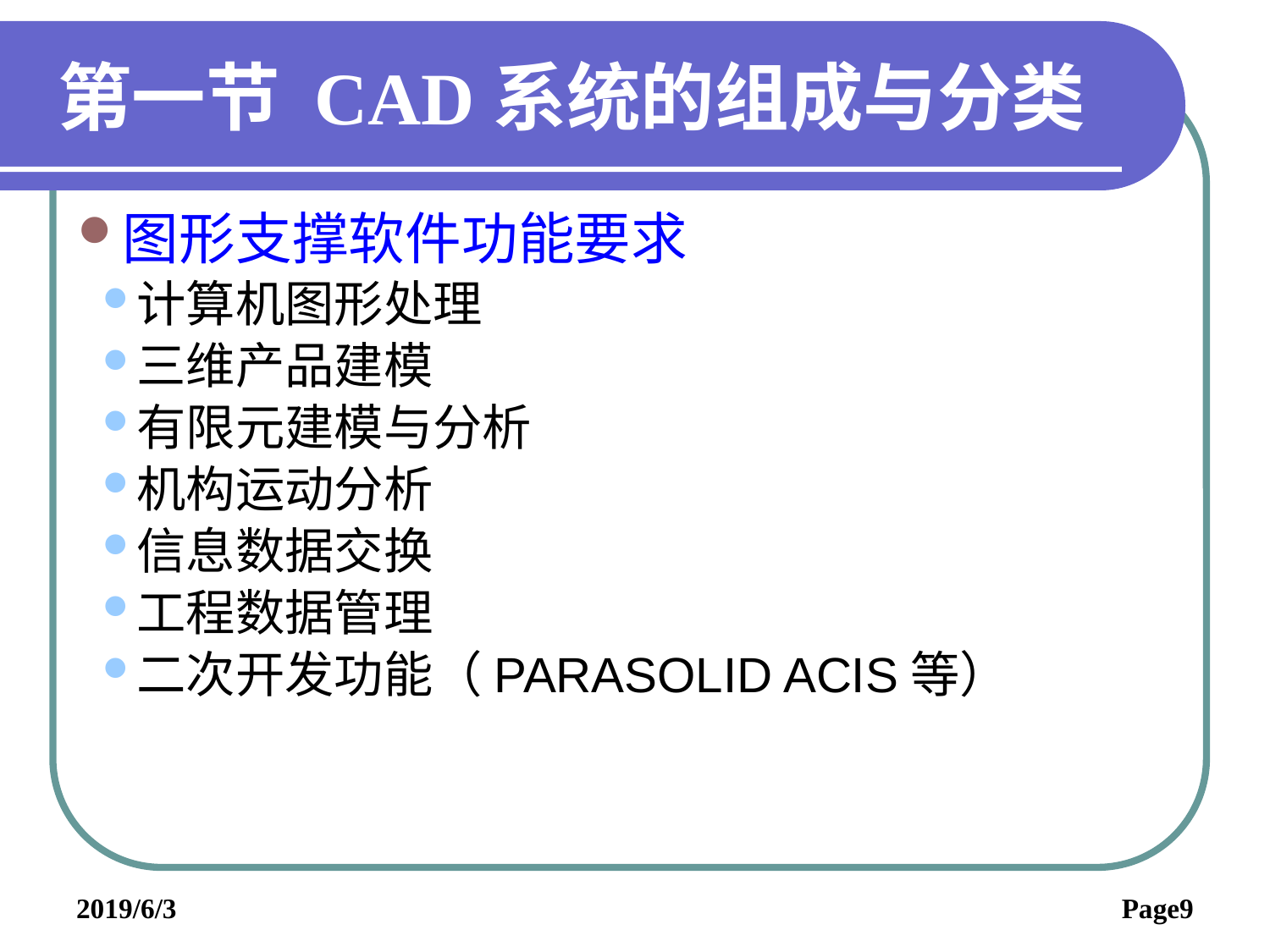

# 第一节 CAD系统的组成与分类
图形支撑软件功能要求
计算机图形处理
三维产品建模
有限元建模与分析
机构运动分析
信息数据交换
工程数据管理
二次开发功能（PARASOLID ACIS等）
2019/6/3
Page9